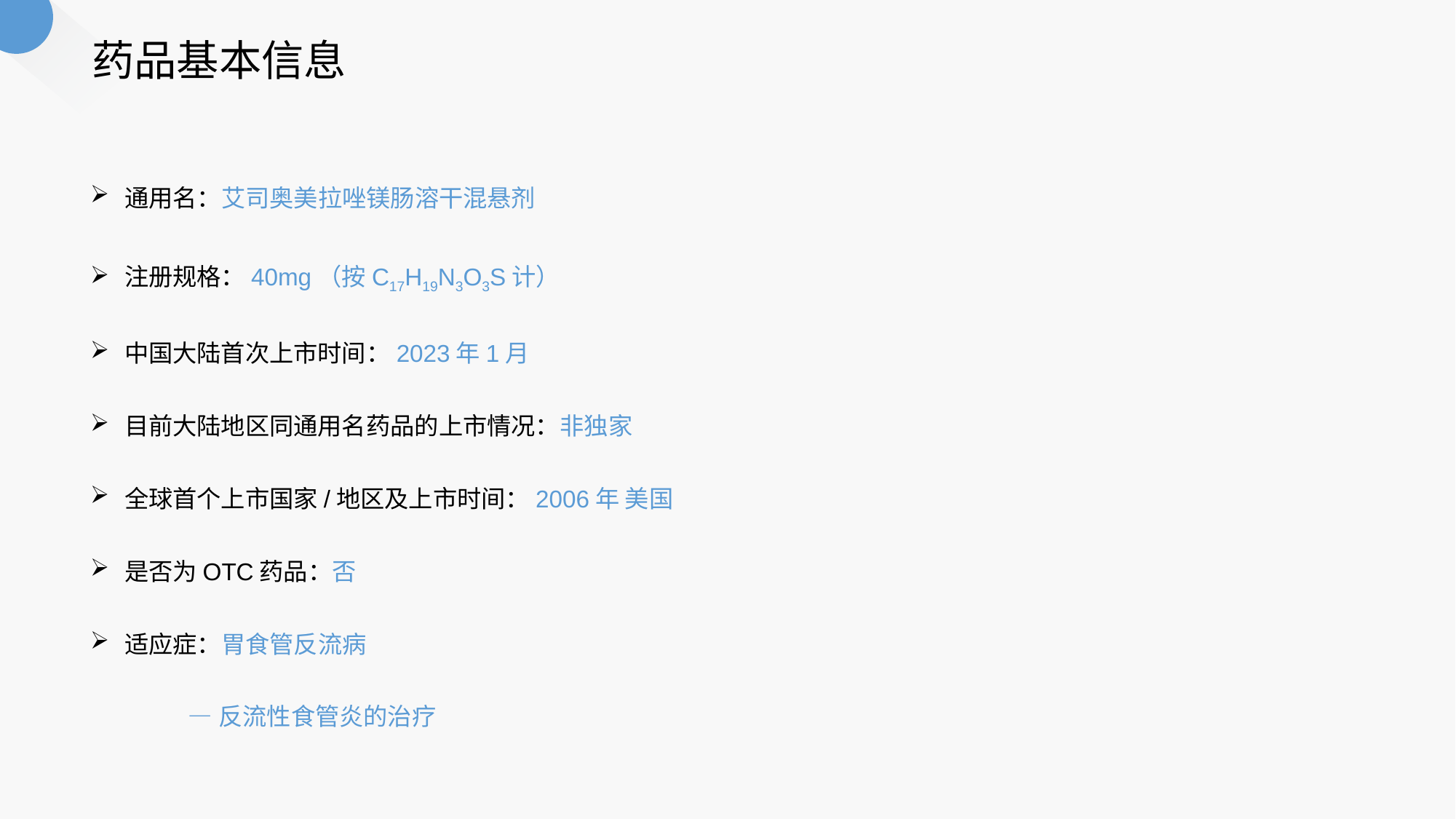

药品基本信息
通用名：艾司奥美拉唑镁肠溶干混悬剂
注册规格：40mg（按C17H19N3O3S计）
中国大陆首次上市时间：2023年1月
目前大陆地区同通用名药品的上市情况：非独家
全球首个上市国家/地区及上市时间：2006年 美国
是否为OTC药品：否
适应症：胃食管反流病
                  —反流性食管炎的治疗